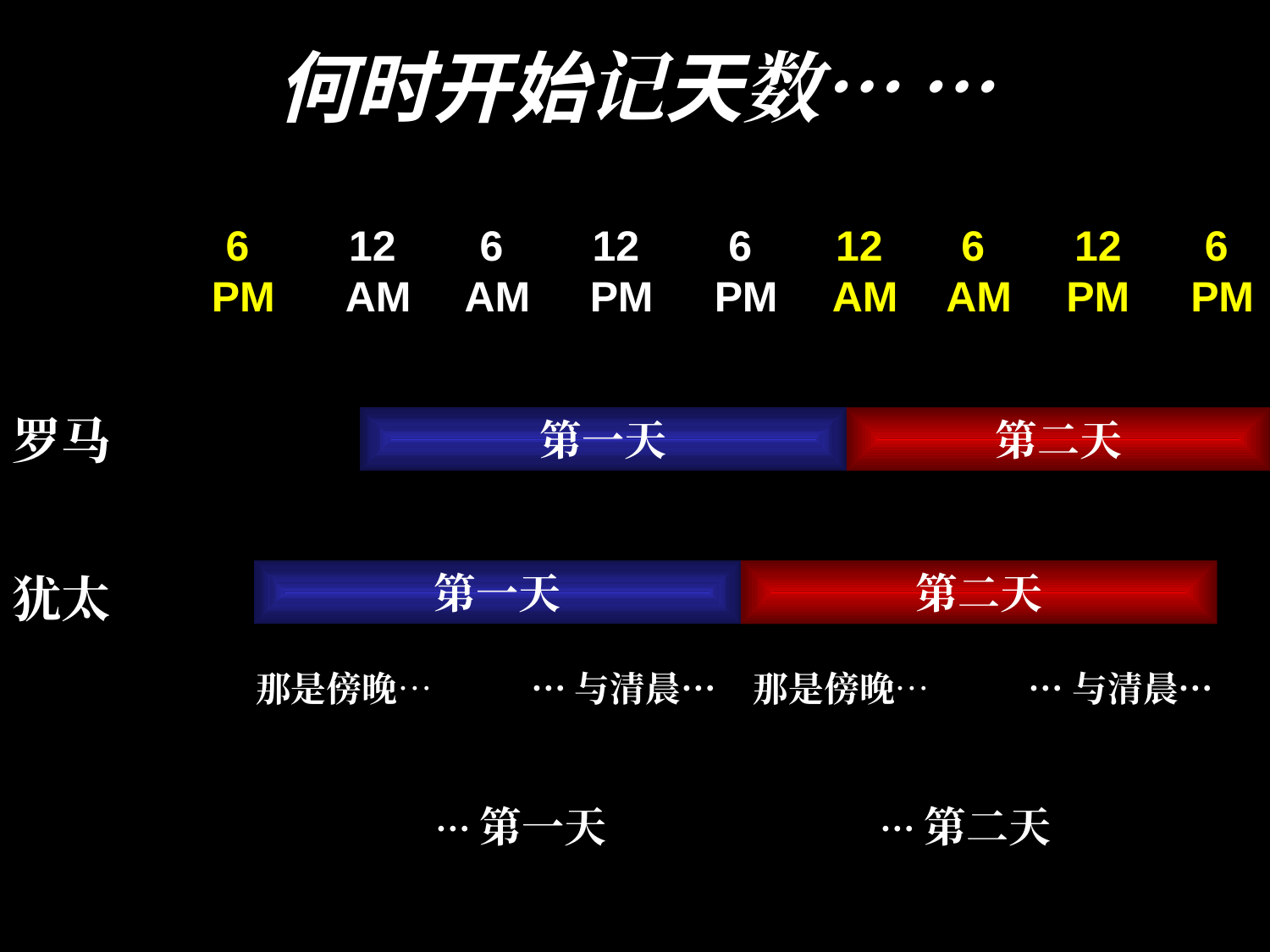

# 何时开始记天数… …
6
PM
12
AM
6
AM
12
PM
6
PM
12
AM
6
AM
12
PM
6
PM
罗马
第一天
第二天
犹太
第一天
第二天
那是傍晚…
…与清晨…
那是傍晚…
…与清晨…
…第二天
…第一天